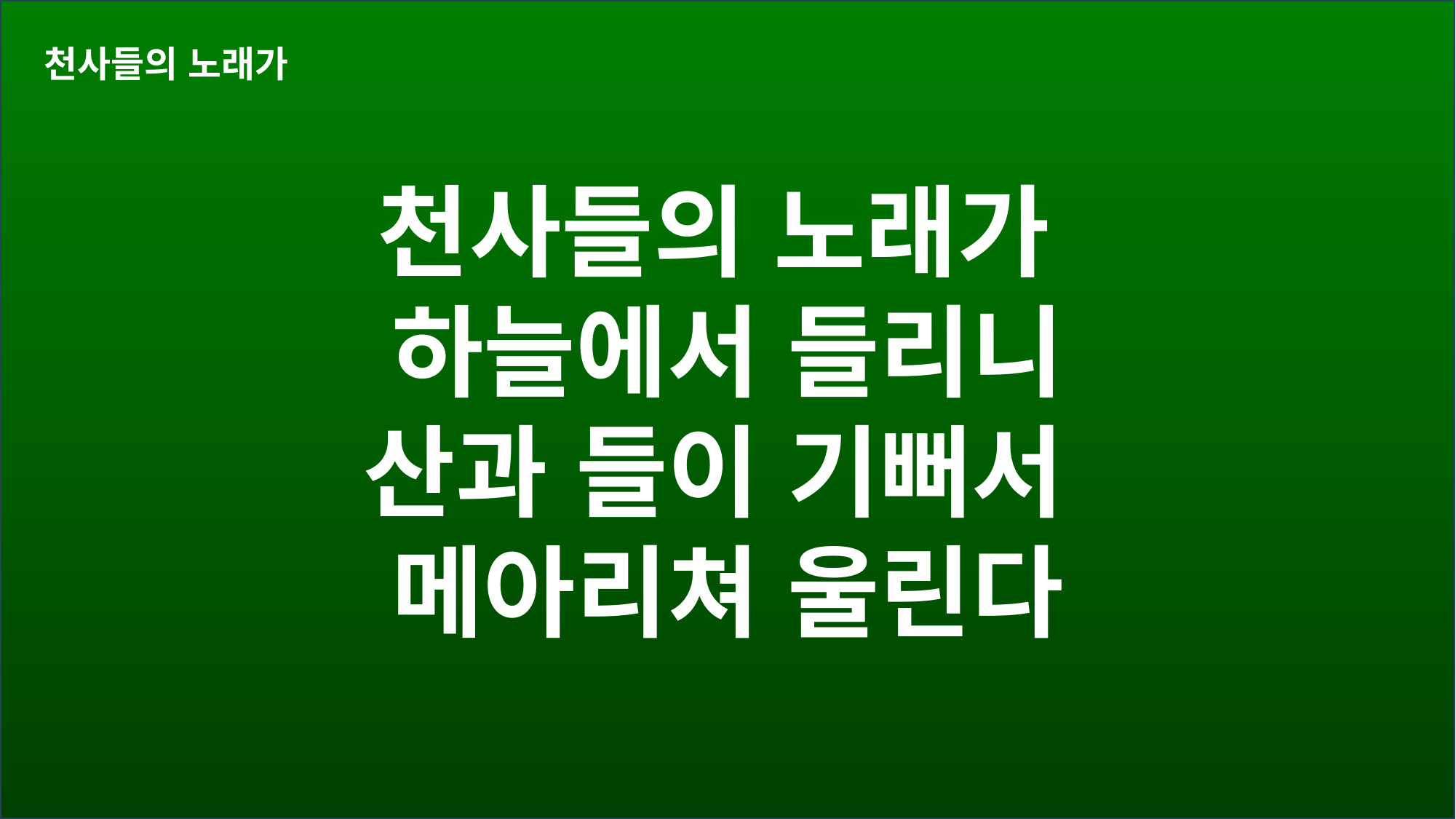

천사들의 노래가
하늘에서 들리니
산과 들이 기뻐서
메아리쳐 울린다
천사들의 노래가
#
찬양해요~

찬양해요~